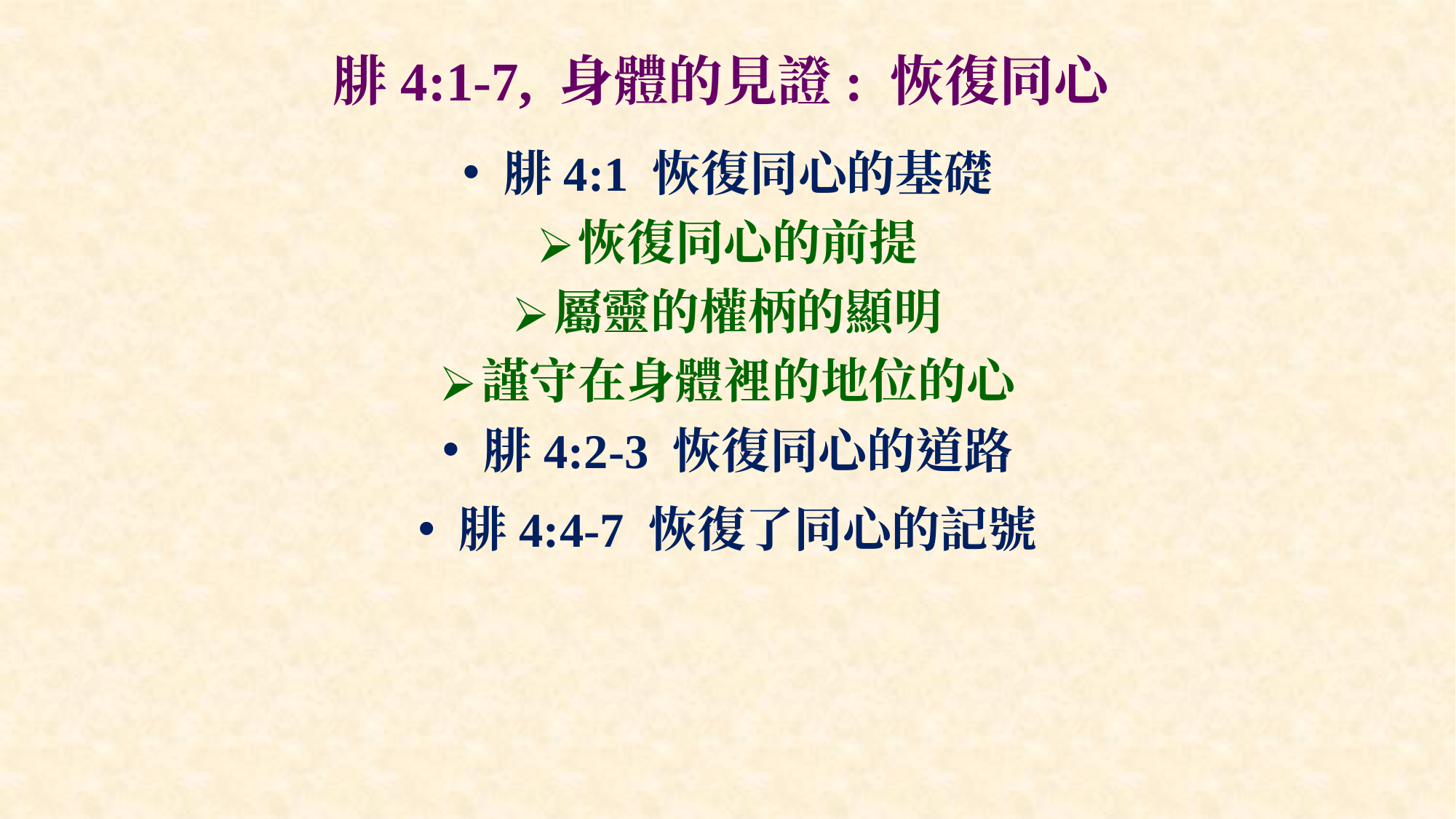

# 腓4:1-7, 身體的見證: 恢復同心
腓4:1 恢復同心的基礎
恢復同心的前提
屬靈的權柄的顯明
謹守在身體裡的地位的心
腓4:2-3 恢復同心的道路
腓4:4-7 恢復了同心的記號